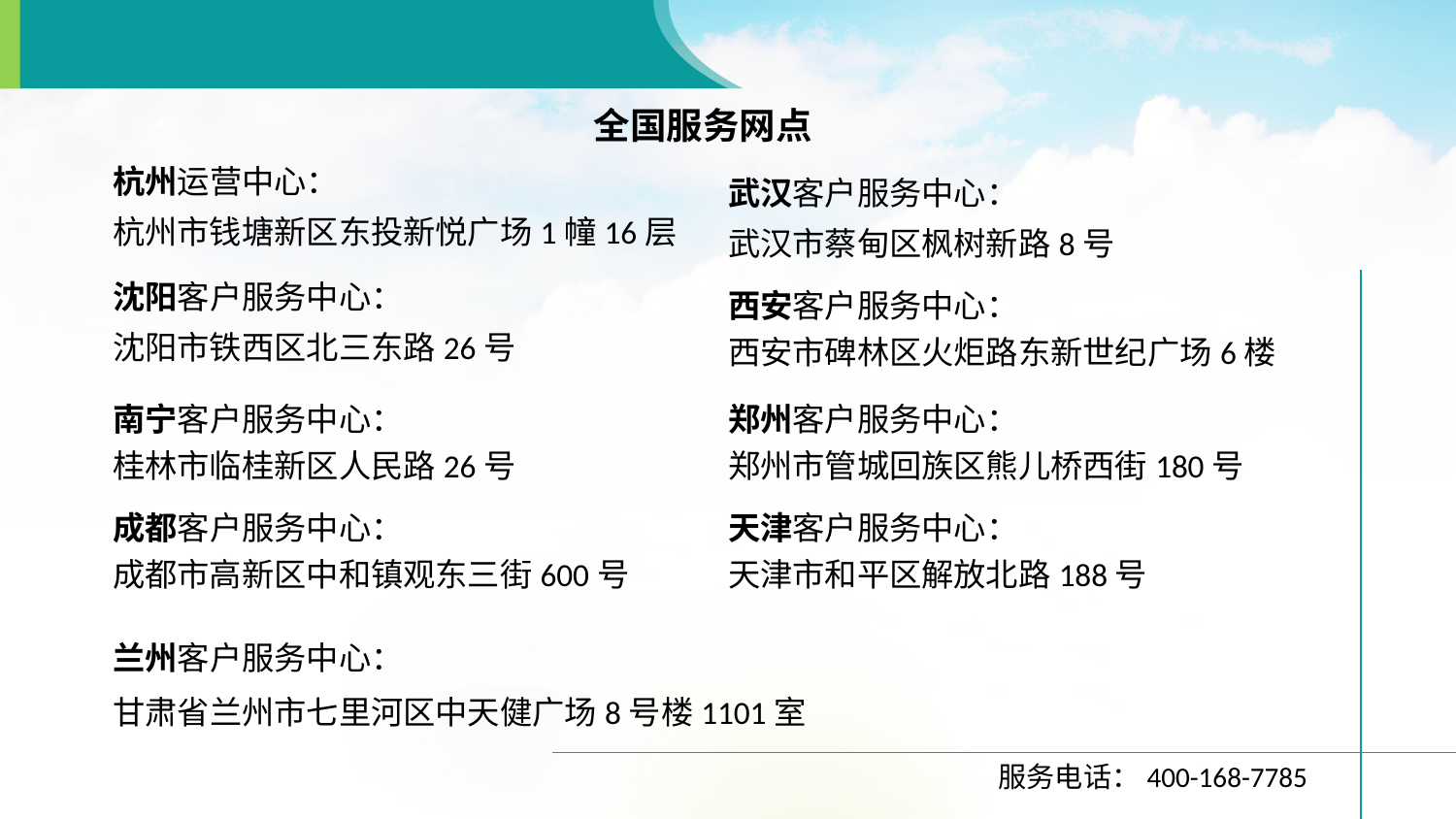

全国服务网点
杭州运营中心：
杭州市钱塘新区东投新悦广场1幢16层
武汉客户服务中心：
武汉市蔡甸区枫树新路8号
沈阳客户服务中心：
沈阳市铁西区北三东路26号
西安客户服务中心：
西安市碑林区火炬路东新世纪广场6楼

南宁客户服务中心：
桂林市临桂新区人民路26号
郑州客户服务中心：
郑州市管城回族区熊儿桥西街180号
成都客户服务中心：
成都市高新区中和镇观东三街600号
天津客户服务中心：
天津市和平区解放北路188号
兰州客户服务中心：
甘肃省兰州市七里河区中天健广场8号楼1101室
服务电话：400-168-7785